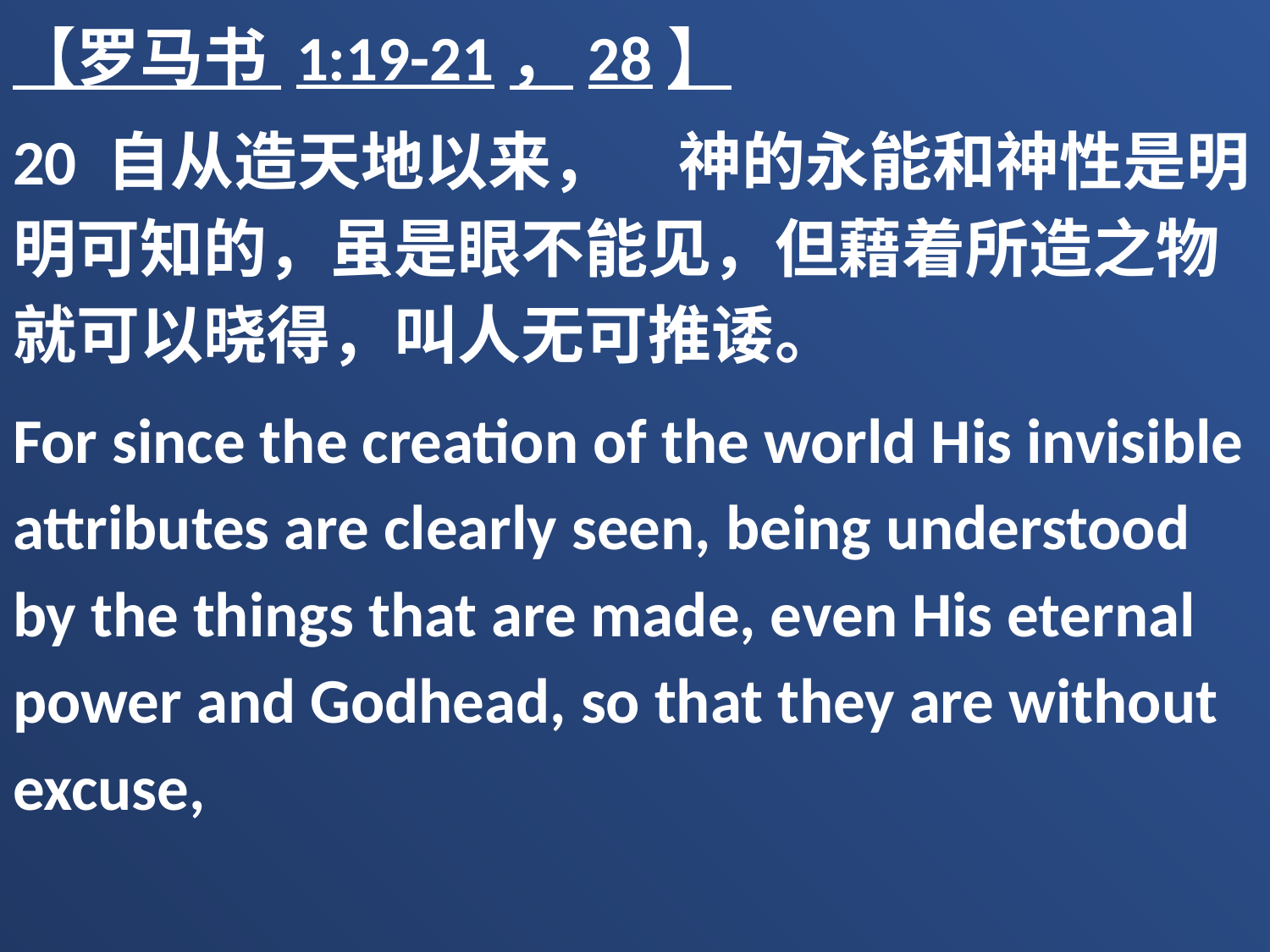

【罗马书 1:19-21，28】
20 自从造天地以来，　神的永能和神性是明明可知的，虽是眼不能见，但藉着所造之物就可以晓得，叫人无可推诿。
For since the creation of the world His invisible attributes are clearly seen, being understood by the things that are made, even His eternal power and Godhead, so that they are without excuse,